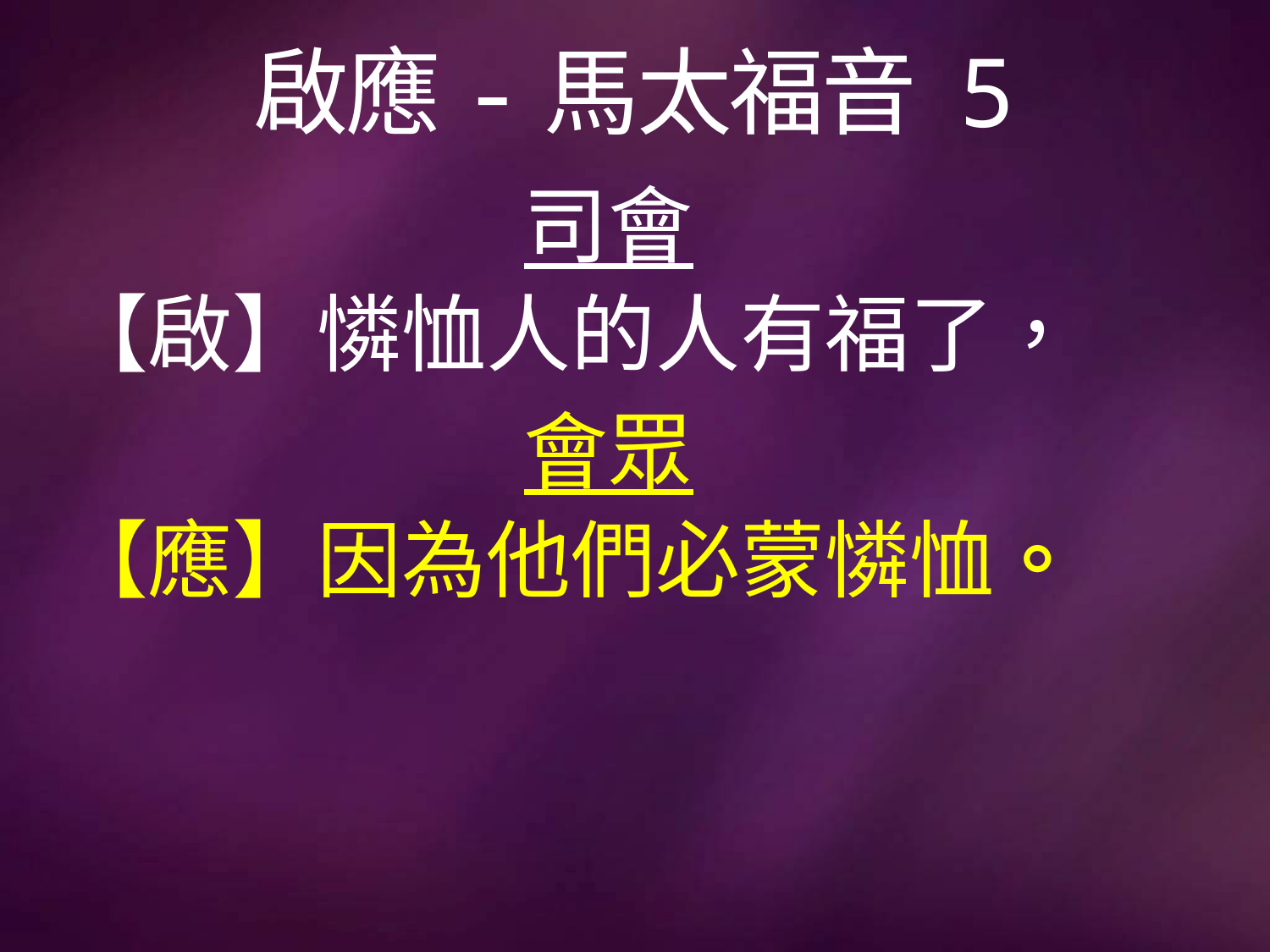

# 啟應-馬太福音 5
司會
【啟】憐恤人的人有福了，

會眾
【應】因為他們必蒙憐恤。